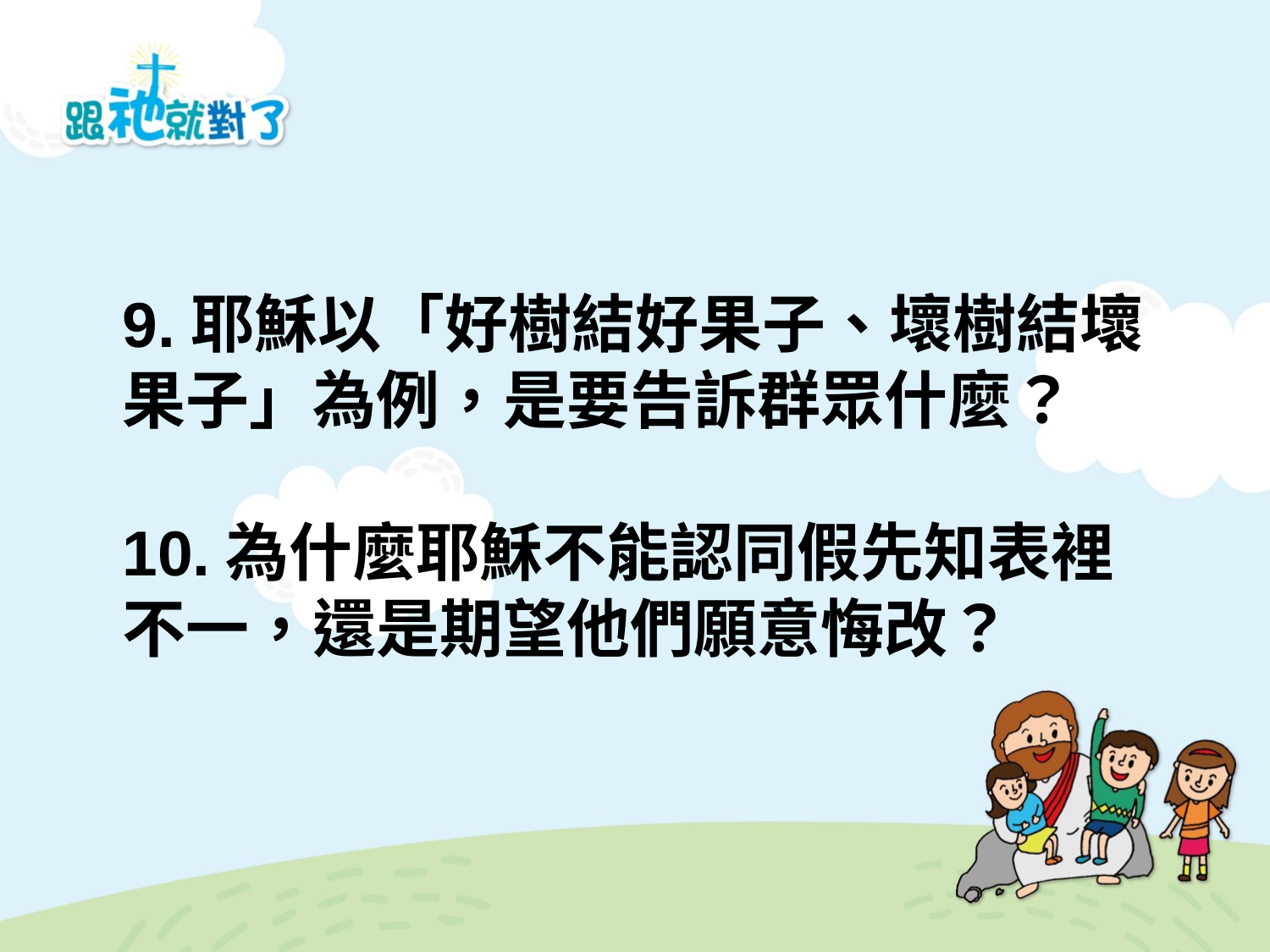

9.耶穌以「好樹結好果子、壞樹結壞果子」為例，是要告訴群眾什麼？

10.為什麼耶穌不能認同假先知表裡不一，還是期望他們願意悔改？